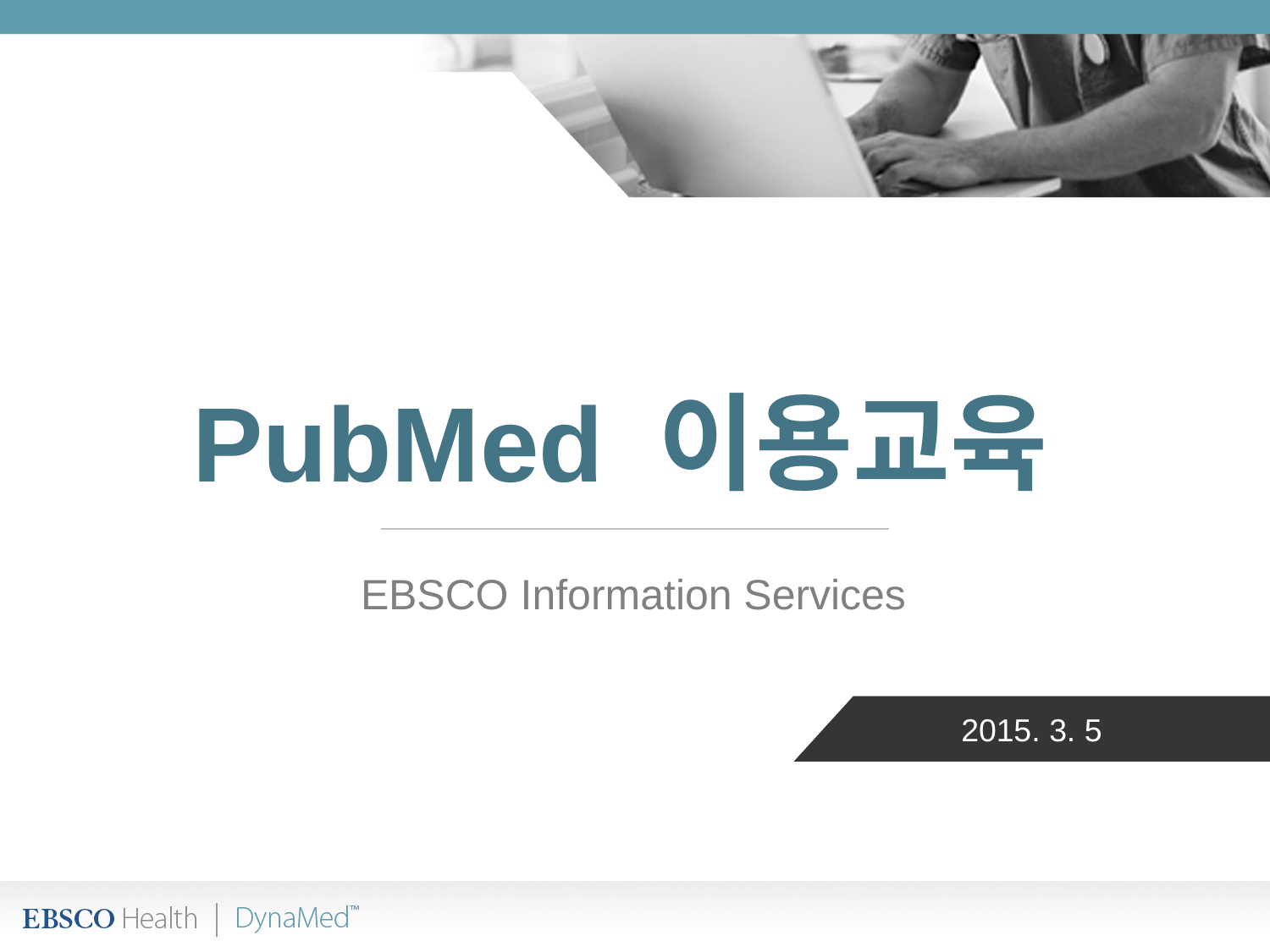

PubMed 이용교육
EBSCO Information Services
2015. 3. 5